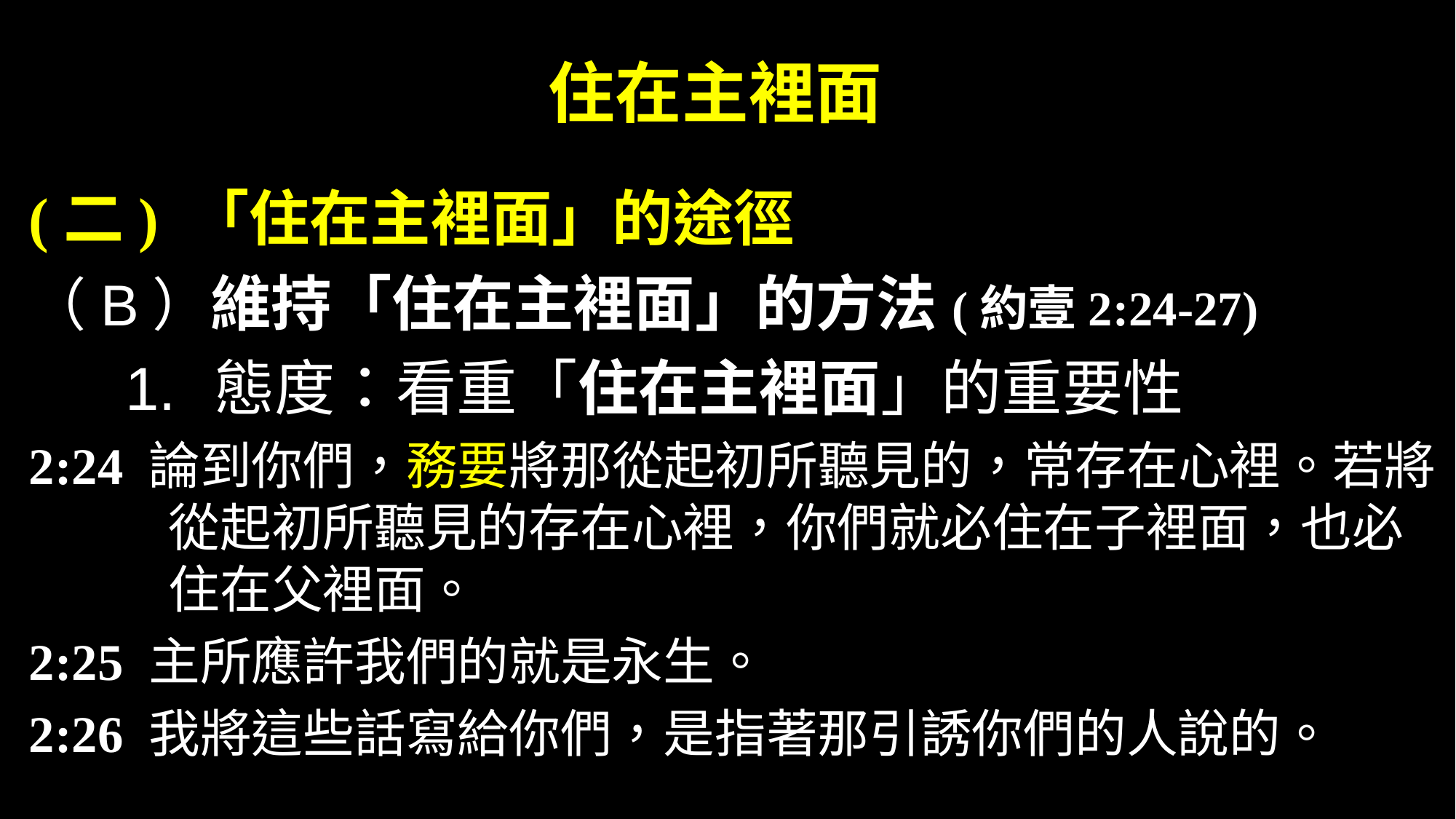

# 住在主裡面
(二) 「住在主裡面」的途徑
（B）維持「住在主裡面」的方法(約壹2:24-27)
態度：看重「住在主裡面」的重要性
2:24 論到你們，務要將那從起初所聽見的，常存在心裡。若將從起初所聽見的存在心裡，你們就必住在子裡面，也必住在父裡面。
2:25 主所應許我們的就是永生。
2:26 我將這些話寫給你們，是指著那引誘你們的人說的。